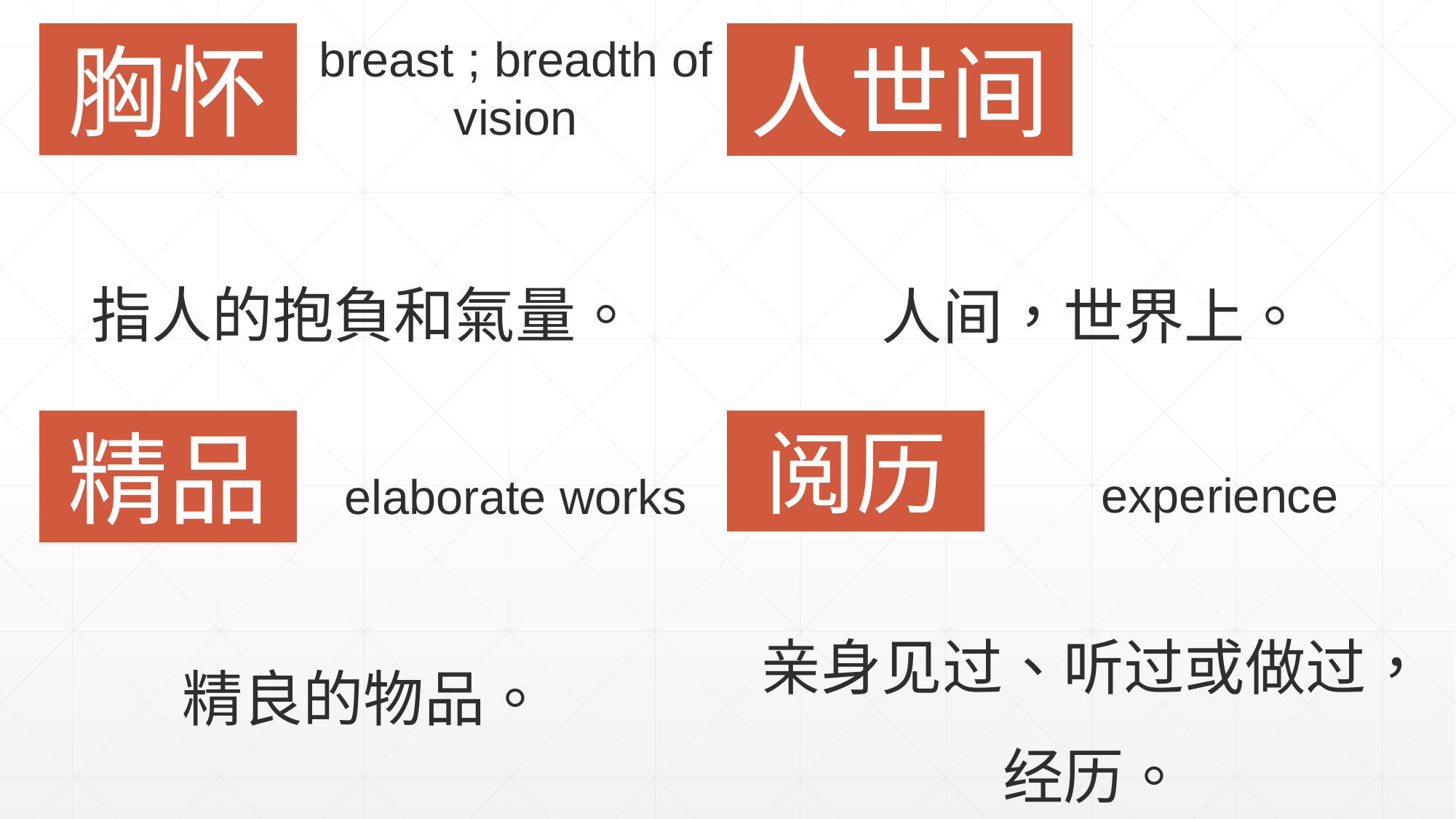

breast ; breadth of vision
胸怀
人世间
指人的抱負和氣量。
人间，世界上。
阅历
精品
experience
elaborate works
亲身见过、听过或做过，经历。
精良的物品。